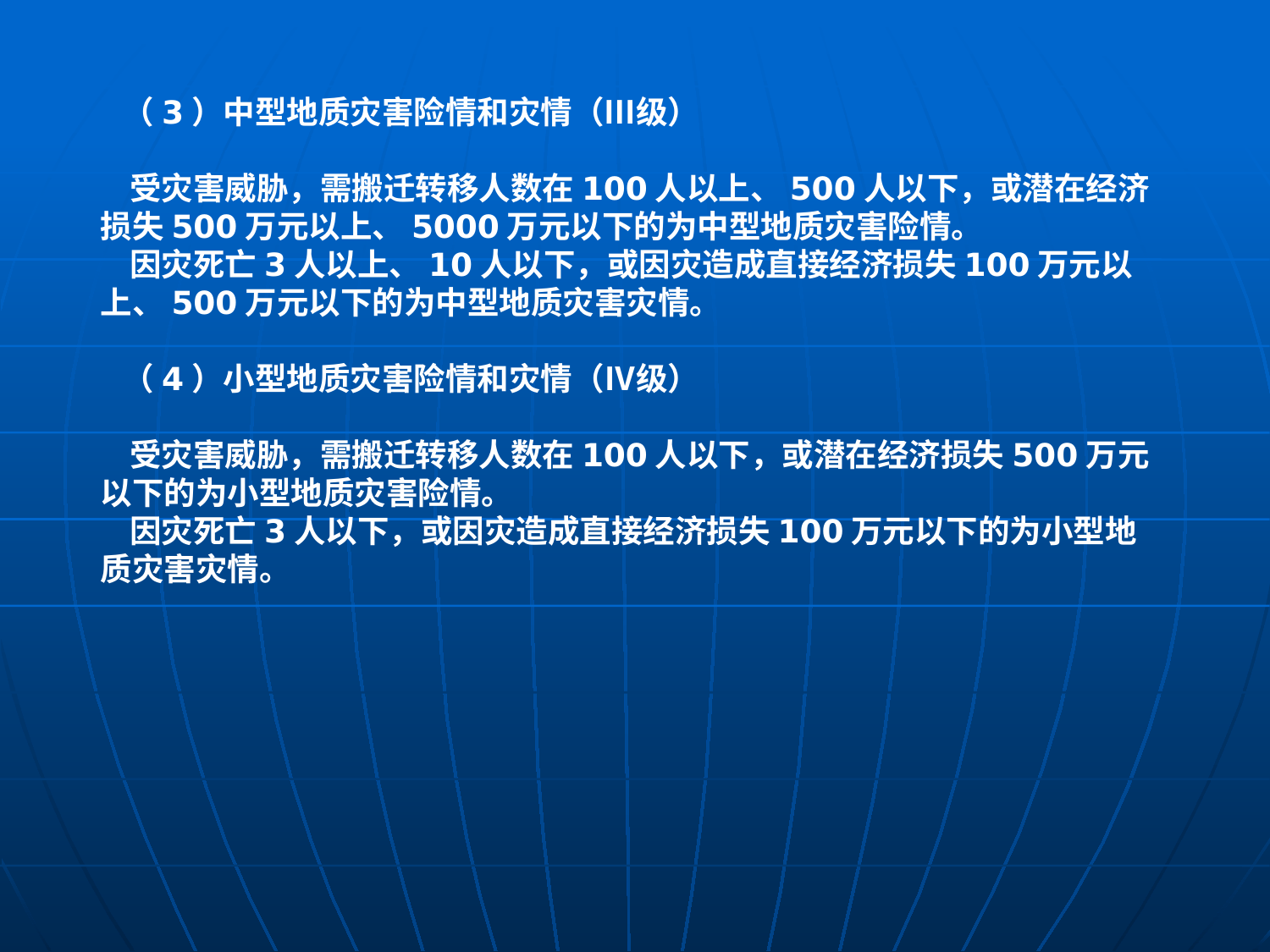

（3）中型地质灾害险情和灾情（Ⅲ级）

   受灾害威胁，需搬迁转移人数在100人以上、500人以下，或潜在经济损失500万元以上、5000万元以下的为中型地质灾害险情。
   因灾死亡3人以上、10人以下，或因灾造成直接经济损失100万元以上、500万元以下的为中型地质灾害灾情。

  （4）小型地质灾害险情和灾情（Ⅳ级）

   受灾害威胁，需搬迁转移人数在100人以下，或潜在经济损失500万元以下的为小型地质灾害险情。
   因灾死亡3人以下，或因灾造成直接经济损失100万元以下的为小型地质灾害灾情。